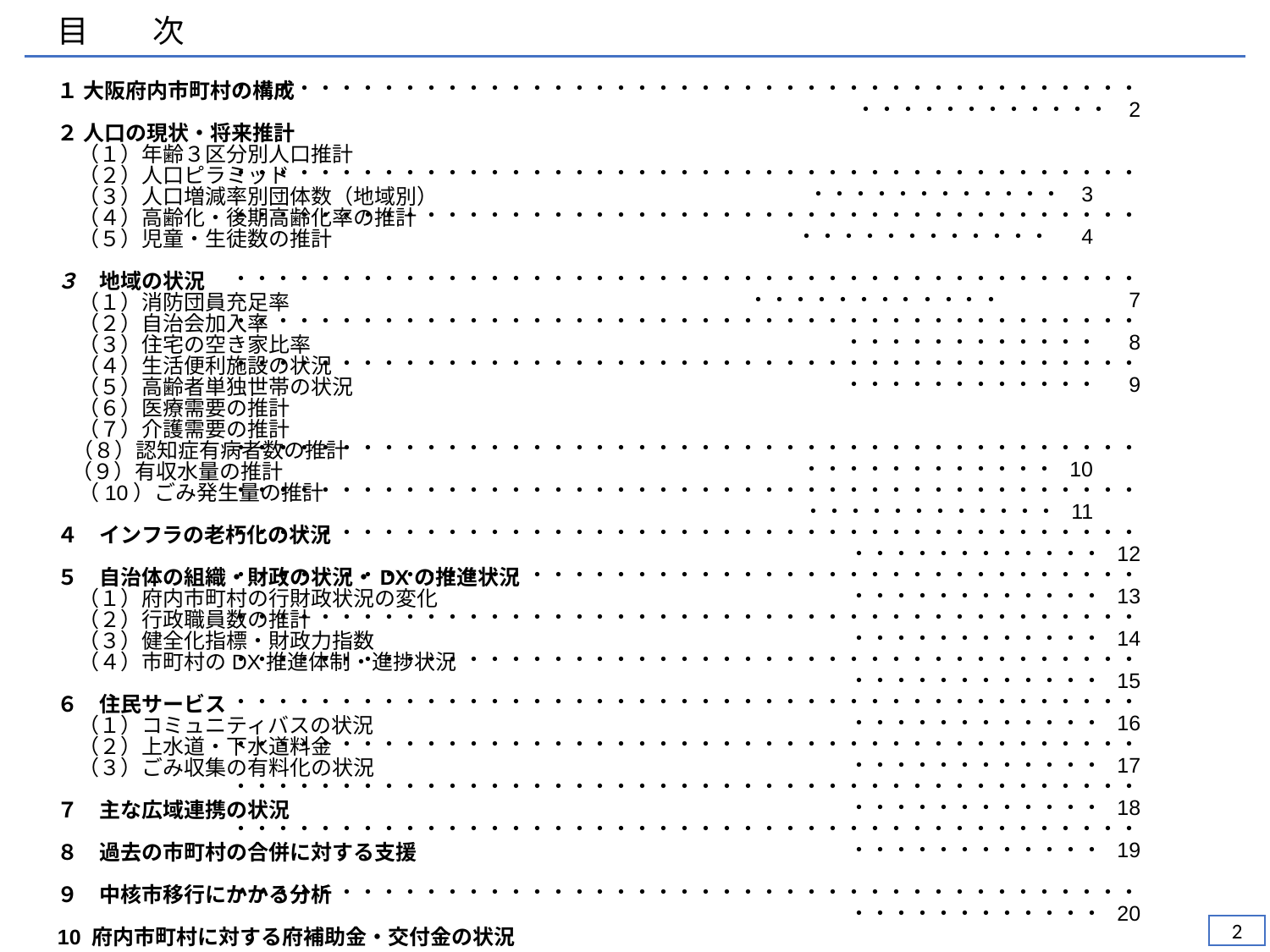

目　　次
・・・・・・・・・・・・・・・・・・・・・・・・・・・・・・・・・・・・・・・・・・・・・・・・・・・・・・・   2

・・・・・・・・・・・・・・・・・・・・・・・・・・・・・・・・・・・・・・・・・・・・・・・・・・・・・・・   3
・・・・・・・・・・・・・・・・・・・・・・・・・・・・・・・・・・・・・・・・・・・・・・・・・・・・・・・　 4
    ・・・・・・・・・・・・・・・・・・・・・・・・・・・・・・・・・・・・・・・・・・・・・・・・・・・・・・・	7
・・・・・・・・・・・・・・・・・・・・・・・・・・・・・・・・・・・・・・・・・・・・・・・・・・・・・・・　 8
・・・・・・・・・・・・・・・・・・・・・・・・・・・・・・・・・・・・・・・・・・・・・・・・・・・・・・・　 9

・・・・・・・・・・・・・・・・・・・・・・・・・・・・・・・・・・・・・・・・・・・・・・・・・・・・・・・  10
・・・・・・・・・・・・・・・・・・・・・・・・・・・・・・・・・・・・・・・・・・・・・・・・・・・・・・・  11
・・・・・・・・・・・・・・・・・・・・・・・・・・・・・・・・・・・・・・・・・・・・・・・・・・・・・・・  12
・・・・・・・・・・・・・・・・・・・・・・・・・・・・・・・・・・・・・・・・・・・・・・・・・・・・・・・  13
・・・・・・・・・・・・・・・・・・・・・・・・・・・・・・・・・・・・・・・・・・・・・・・・・・・・・・・  14
・・・・・・・・・・・・・・・・・・・・・・・・・・・・・・・・・・・・・・・・・・・・・・・・・・・・・・・  15
・・・・・・・・・・・・・・・・・・・・・・・・・・・・・・・・・・・・・・・・・・・・・・・・・・・・・・・  16
・・・・・・・・・・・・・・・・・・・・・・・・・・・・・・・・・・・・・・・・・・・・・・・・・・・・・・・  17
・・・・・・・・・・・・・・・・・・・・・・・・・・・・・・・・・・・・・・・・・・・・・・・・・・・・・・・  18
・・・・・・・・・・・・・・・・・・・・・・・・・・・・・・・・・・・・・・・・・・・・・・・・・・・・・・・  19

・・・・・・・・・・・・・・・・・・・・・・・・・・・・・・・・・・・・・・・・・・・・・・・・・・・・・・・  20

・・・・・・・・・・・・・・・・・・・・・・・・・・・・・・・・・・・・・・・・・・・・・・・・・・・・・・・・ 22
・・・・・・・・・・・・・・・・・・・・・・・・・・・・・・・・・・・・・・・・・・・・・・・・・・・・・・・・ 23
・・・・・・・・・・・・・・・・・・・・・・・・・・・・・・・・・・・・・・・・・・・・・・・・・・・・・・・・ 25
・・・・・・・・・・・・・・・・・・・・・・・・・・・・・・・・・・・・・・・・・・・・・・・・・・・・・・・・ 27

・・・・・・・・・・・・・・・・・・・・・・・・・・・・・・・・・・・・・・・・・・・・・・・・・・・・・・・  33
・・・・・・・・・・・・・・・・・・・・・・・・・・・・・・・・・・・・・・・・・・・・・・・・・・・・・・・  35
・・・・・・・・・・・・・・・・・・・・・・・・・・・・・・・・・・・・・・・・・・・・・・・・・・・・・・・  37

・・・・・・・・・・・・・・・・・・・・・・・・・・・・・・・・・・・・・・・・・・・・・・・・・・・・・・・  39

・・・・・・・・・・・・・・・・・・・・・・・・・・・・・・・・・・・・・・・・・・・・・・・・・・・・・・・  46

・・・・・・・・・・・・・・・・・・・・・・・・・・・・・・・・・・・・・・・・・・・・・・・・・・・・・・・  58

・・・・・・・・・・・・・・・・・・・・・・・・・・・・・・・・・・・・・・・・・・・・・・・・・・・・・・・  64
１ 大阪府内市町村の構成

２ 人口の現状・将来推計
　（１）年齢３区分別人口推計
　（２）人口ピラミッド
　（３）人口増減率別団体数（地域別）
　（４）高齢化・後期高齢化率の推計
　（５）児童・生徒数の推計

３　地域の状況
　（１）消防団員充足率
　（２）自治会加入率
　（３）住宅の空き家比率
　（４）生活便利施設の状況
　（５）高齢者単独世帯の状況
　（６）医療需要の推計
　（７）介護需要の推計
  （８）認知症有病者数の推計
  （９）有収水量の推計
　（10）ごみ発生量の推計

４　インフラの老朽化の状況

５　自治体の組織・財政の状況・DXの推進状況
　（１）府内市町村の行財政状況の変化
　（２）行政職員数の推計
　（３）健全化指標・財政力指数
　（４）市町村のDX推進体制・進捗状況

６　住民サービス
　（１）コミュニティバスの状況
　（２）上水道・下水道料金
　（３）ごみ収集の有料化の状況

７　主な広域連携の状況

８　過去の市町村の合併に対する支援

９　中核市移行にかかる分析

10 府内市町村に対する府補助金・交付金の状況
2